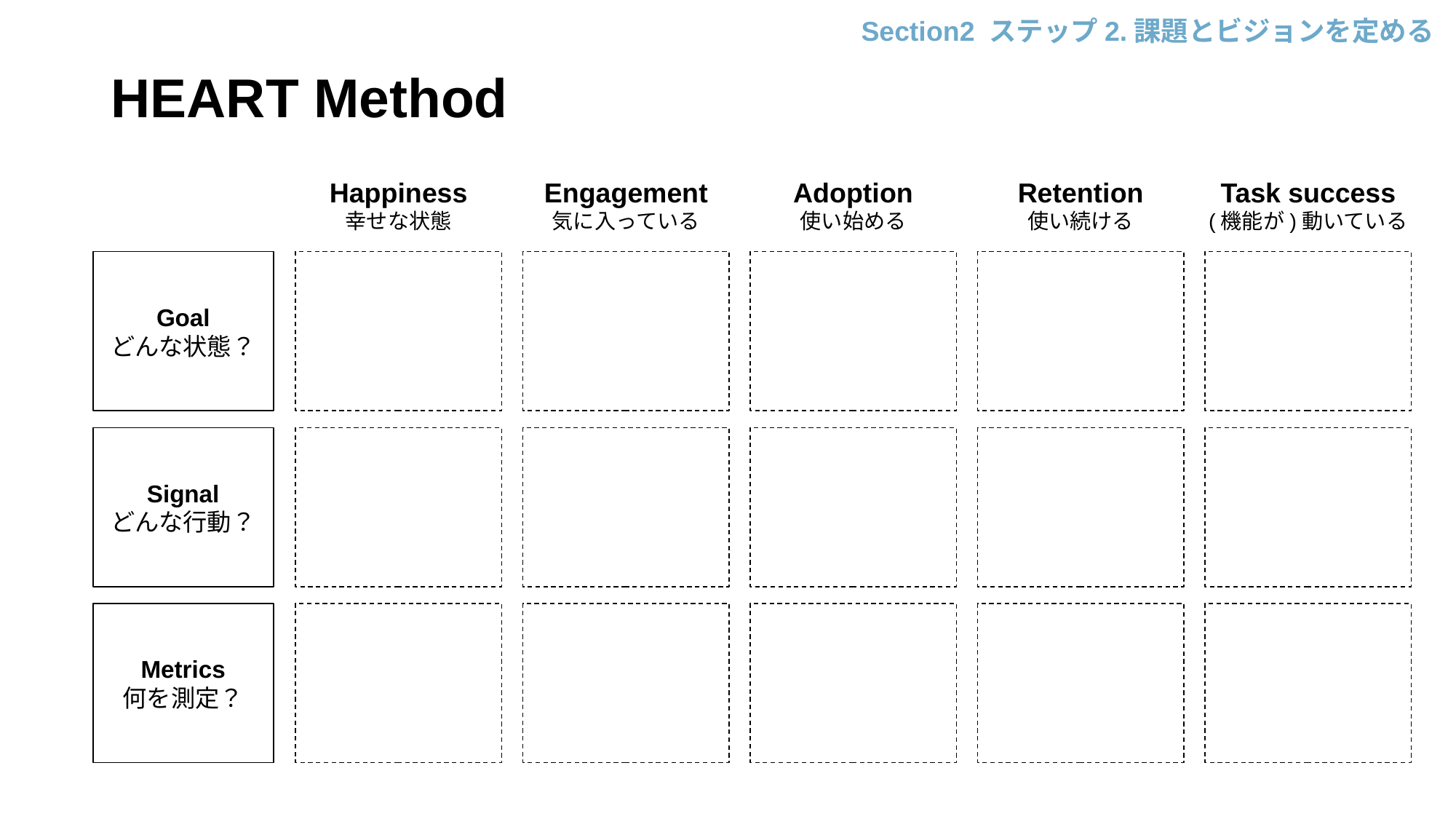

Section2 ステップ2.課題とビジョンを定める
HEART Method
Happiness
幸せな状態
Engagement
気に入っている
Adoption
使い始める
Retention
使い続ける
Task success
(機能が)動いている
Goal
どんな状態？

Signal
どんな行動？

Metrics
何を測定？